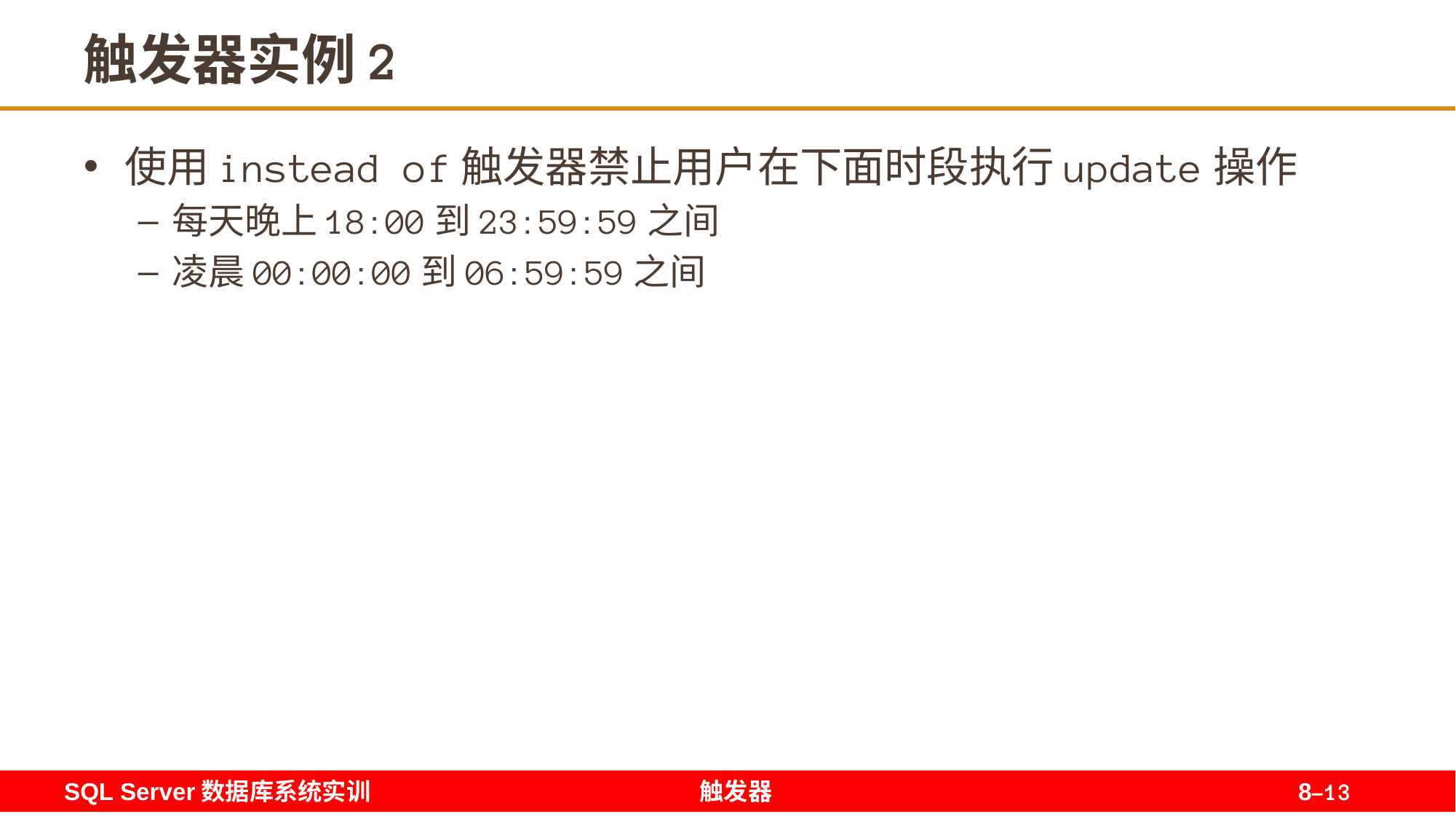

13
# 触发器实例2
使用instead of触发器禁止用户在下面时段执行update操作
每天晚上18:00到23:59:59之间
凌晨00:00:00到06:59:59之间